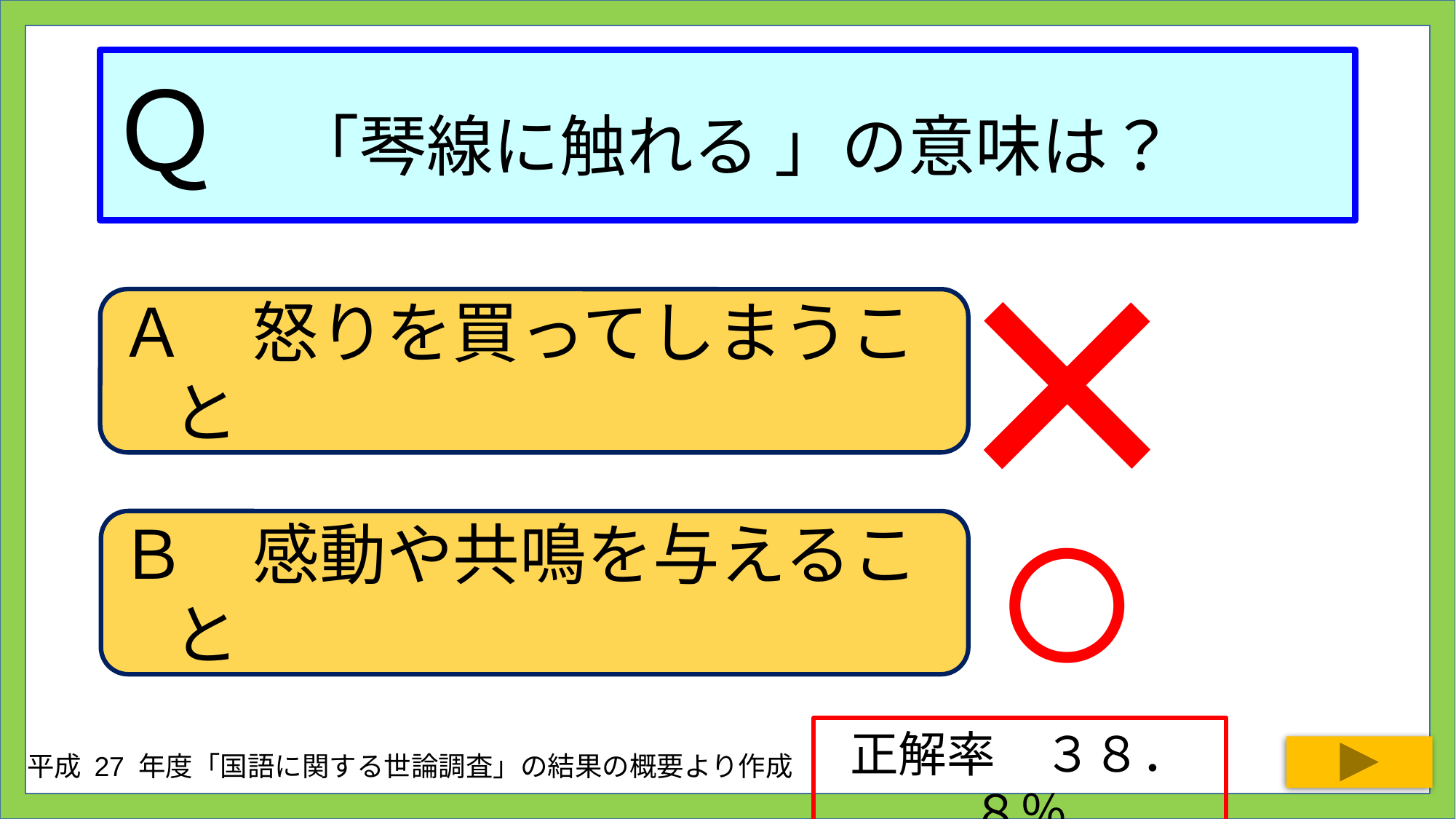

# Ｑ　「琴線に触れる 」の意味は？
×
Ａ　怒りを買ってしまうこと
○
Ｂ　感動や共鳴を与えること
正解率　３８．８％

平成 27 年度「国語に関する世論調査」の結果の概要より作成